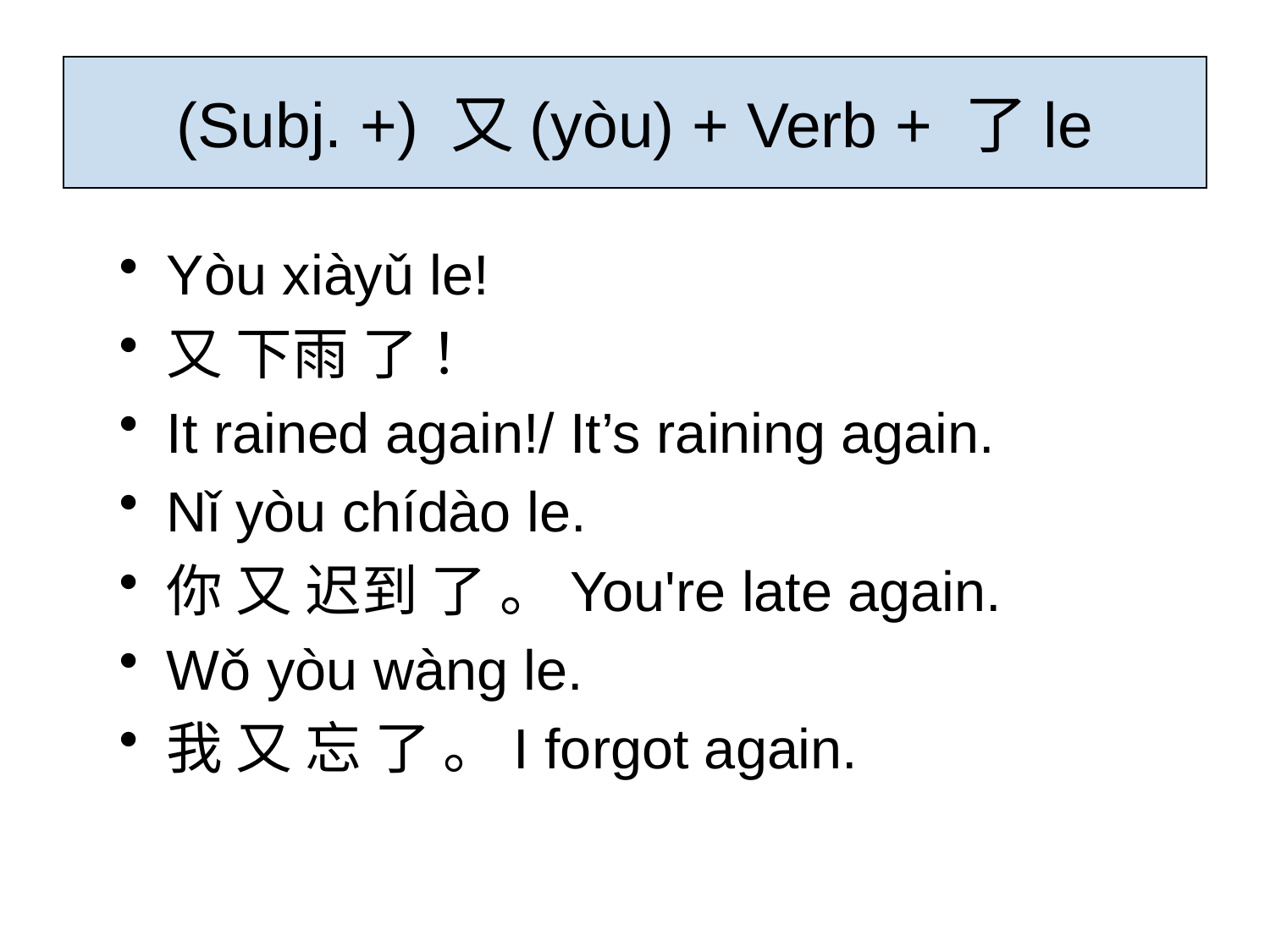

# (Subj. +) 又(yòu) + Verb + 了le
Yòu xiàyǔ le!
又 下雨 了 ！
It rained again!/ It’s raining again.
Nǐ yòu chídào le.
你 又 迟到 了 。You're late again.
Wǒ yòu wàng le.
我 又 忘 了 。I forgot again.